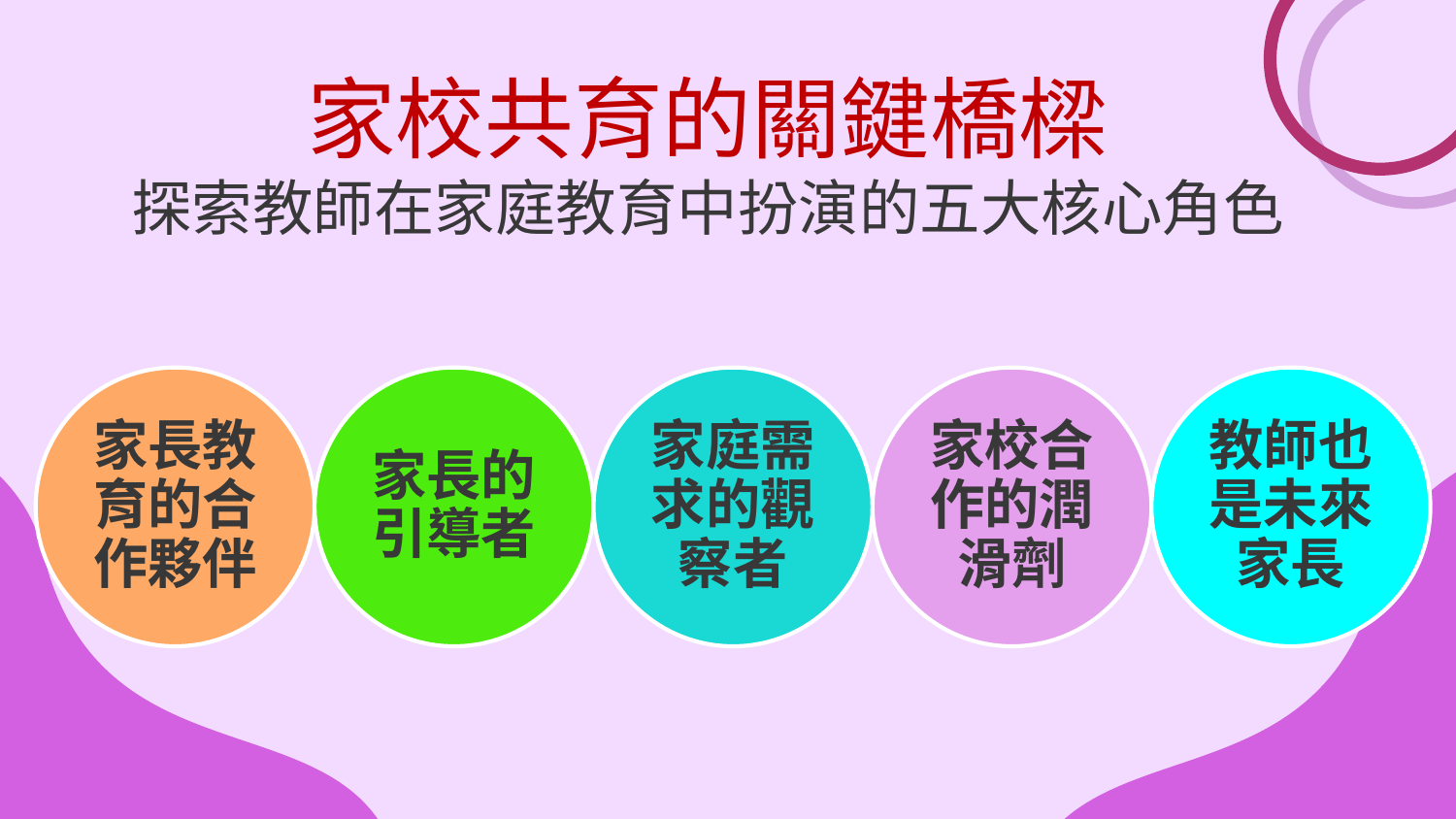

# 家校共育的關鍵橋樑 探索教師在家庭教育中扮演的五大核心角色
家長教育的合作夥伴
家長的引導者
家庭需求的觀察者
家校合作的潤滑劑
教師也是未來家長